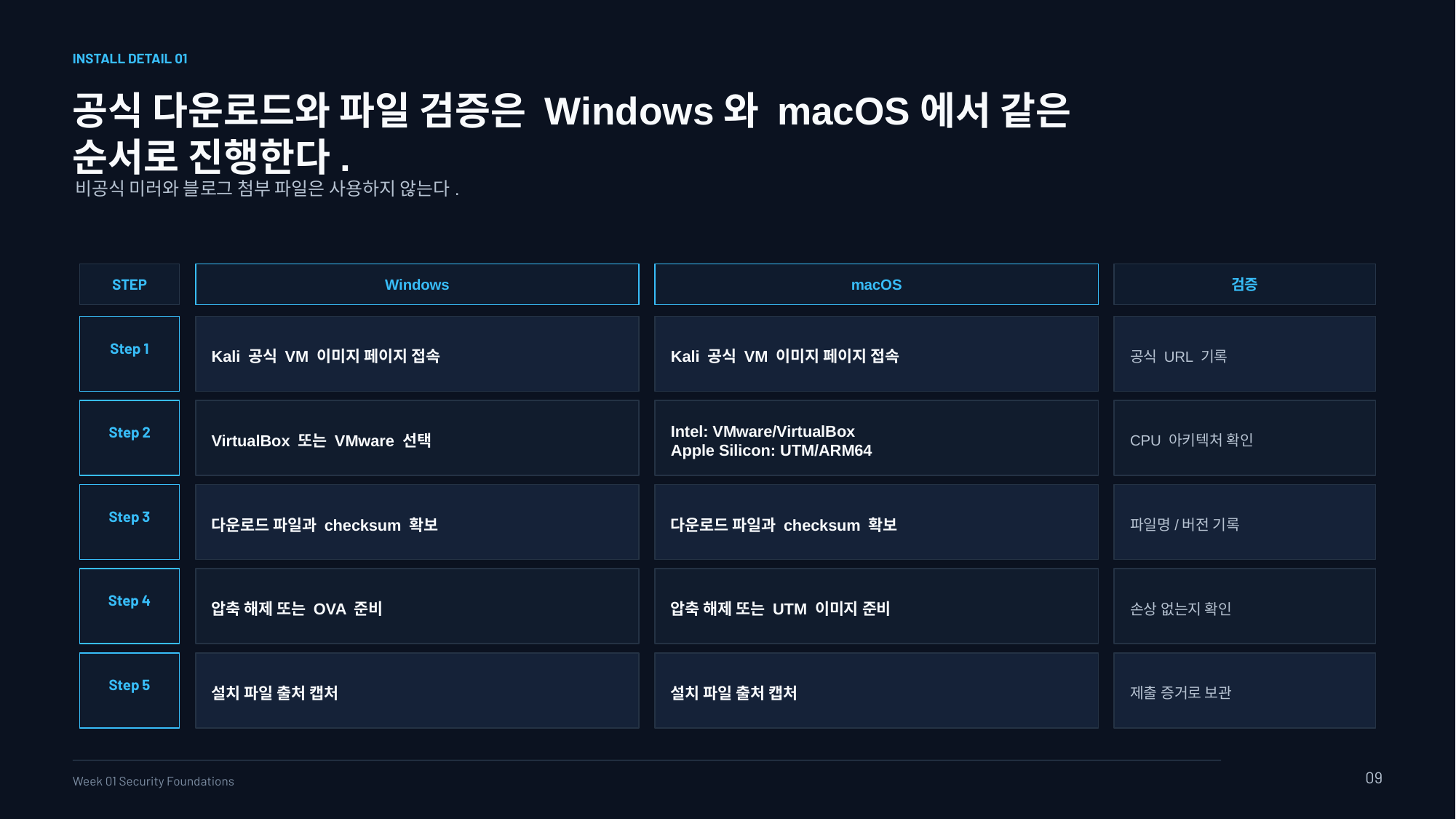

INSTALL DETAIL 01
공식 다운로드와 파일 검증은 Windows와 macOS에서 같은 순서로 진행한다.
비공식 미러와 블로그 첨부 파일은 사용하지 않는다.

STEP
Windows
macOS
검증

Kali 공식 VM 이미지 페이지 접속
Kali 공식 VM 이미지 페이지 접속
공식 URL 기록
Step 1

VirtualBox 또는 VMware 선택
Intel: VMware/VirtualBox
Apple Silicon: UTM/ARM64
CPU 아키텍처 확인
Step 2

다운로드 파일과 checksum 확보
다운로드 파일과 checksum 확보
파일명/버전 기록
Step 3

압축 해제 또는 OVA 준비
압축 해제 또는 UTM 이미지 준비
손상 없는지 확인
Step 4

설치 파일 출처 캡처
설치 파일 출처 캡처
제출 증거로 보관
Step 5

09
Week 01 Security Foundations